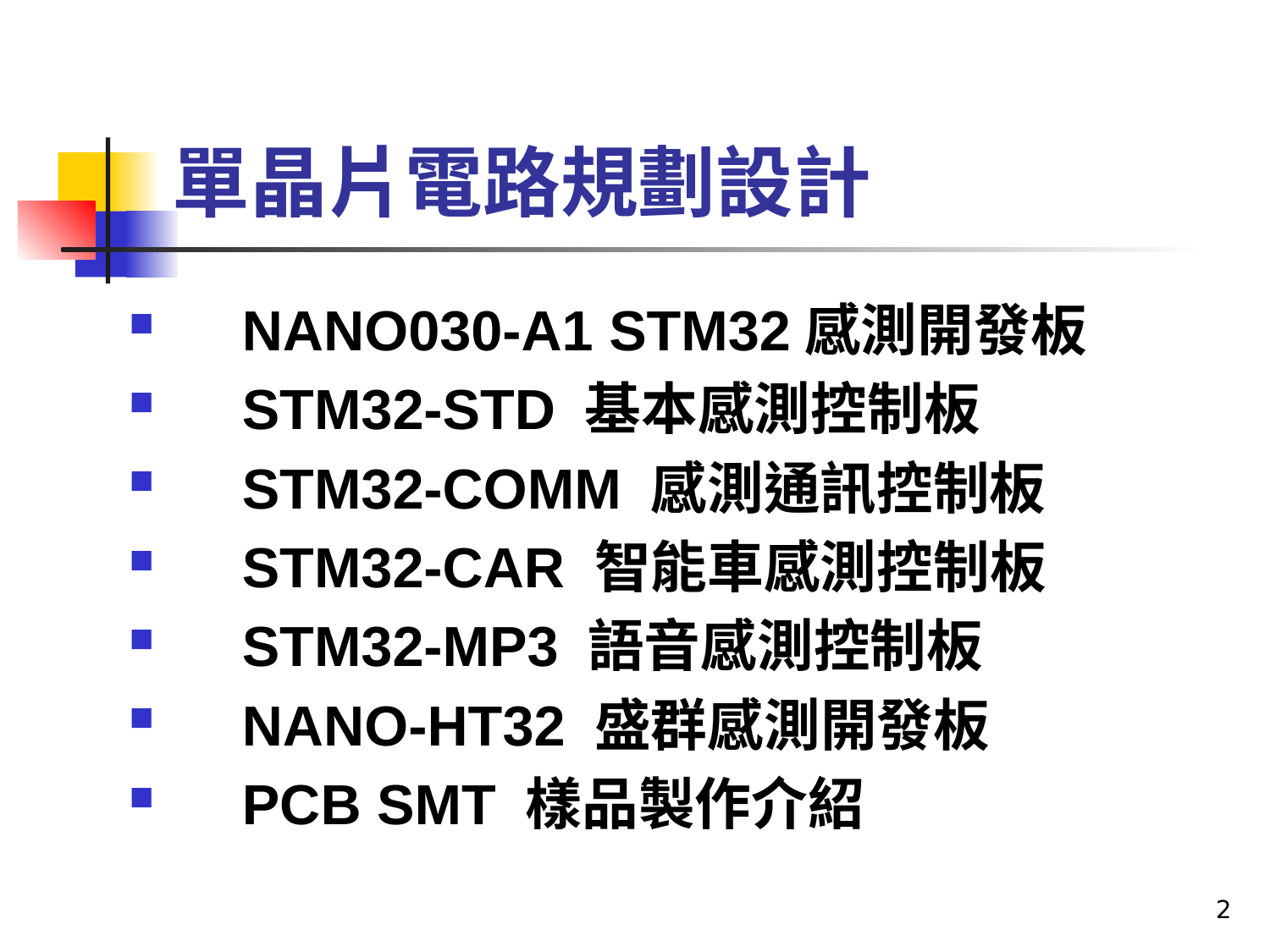

# 單晶片電路規劃設計
NANO030-A1 STM32感測開發板
STM32-STD 基本感測控制板
STM32-COMM 感測通訊控制板
STM32-CAR 智能車感測控制板
STM32-MP3 語音感測控制板
NANO-HT32 盛群感測開發板
PCB SMT 樣品製作介紹

2